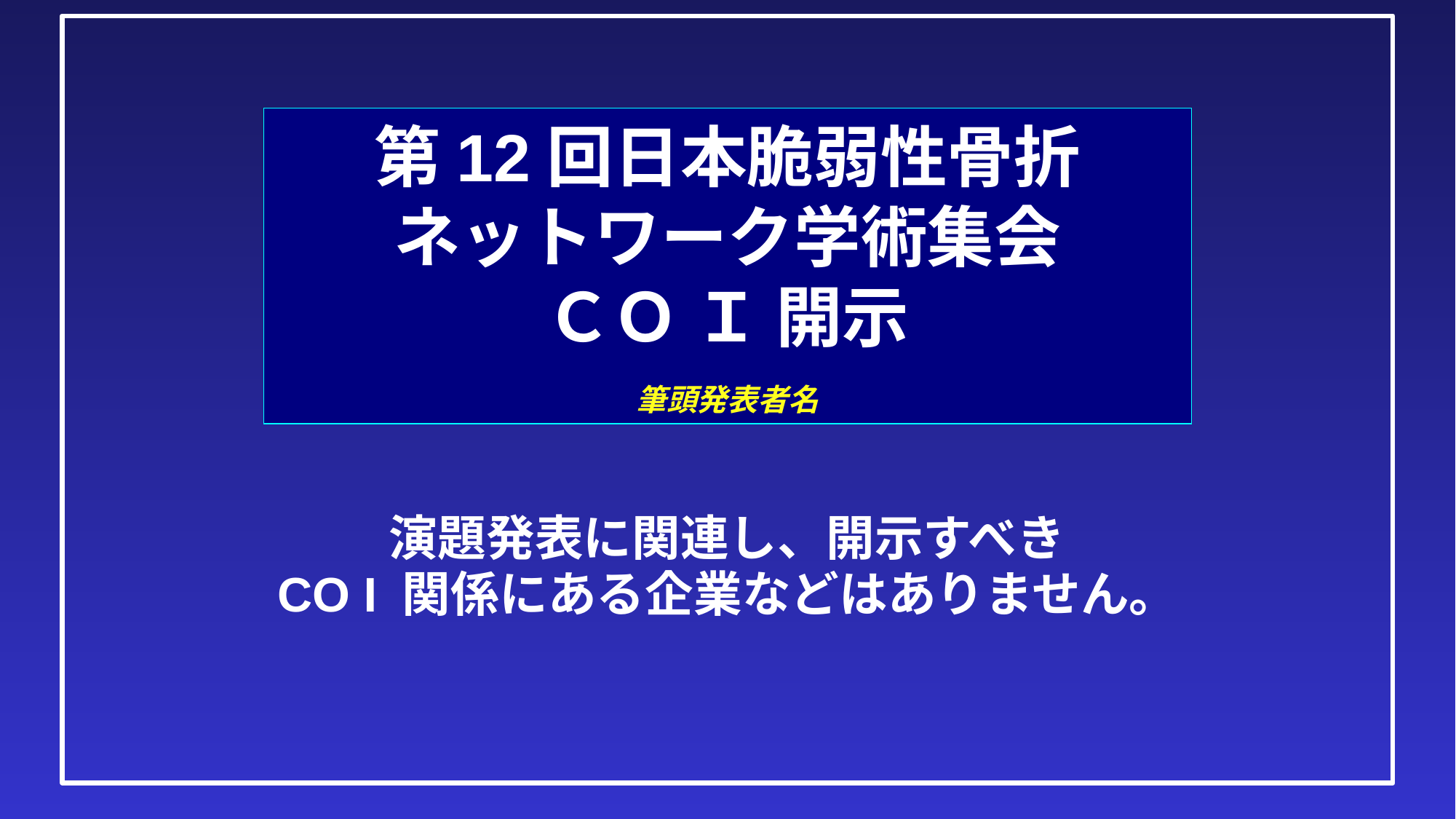

第12回日本脆弱性骨折
ネットワーク学術集会
ＣＯ Ｉ 開示
　
筆頭発表者名

演題発表に関連し、開示すべき
CO I 関係にある企業などはありません。